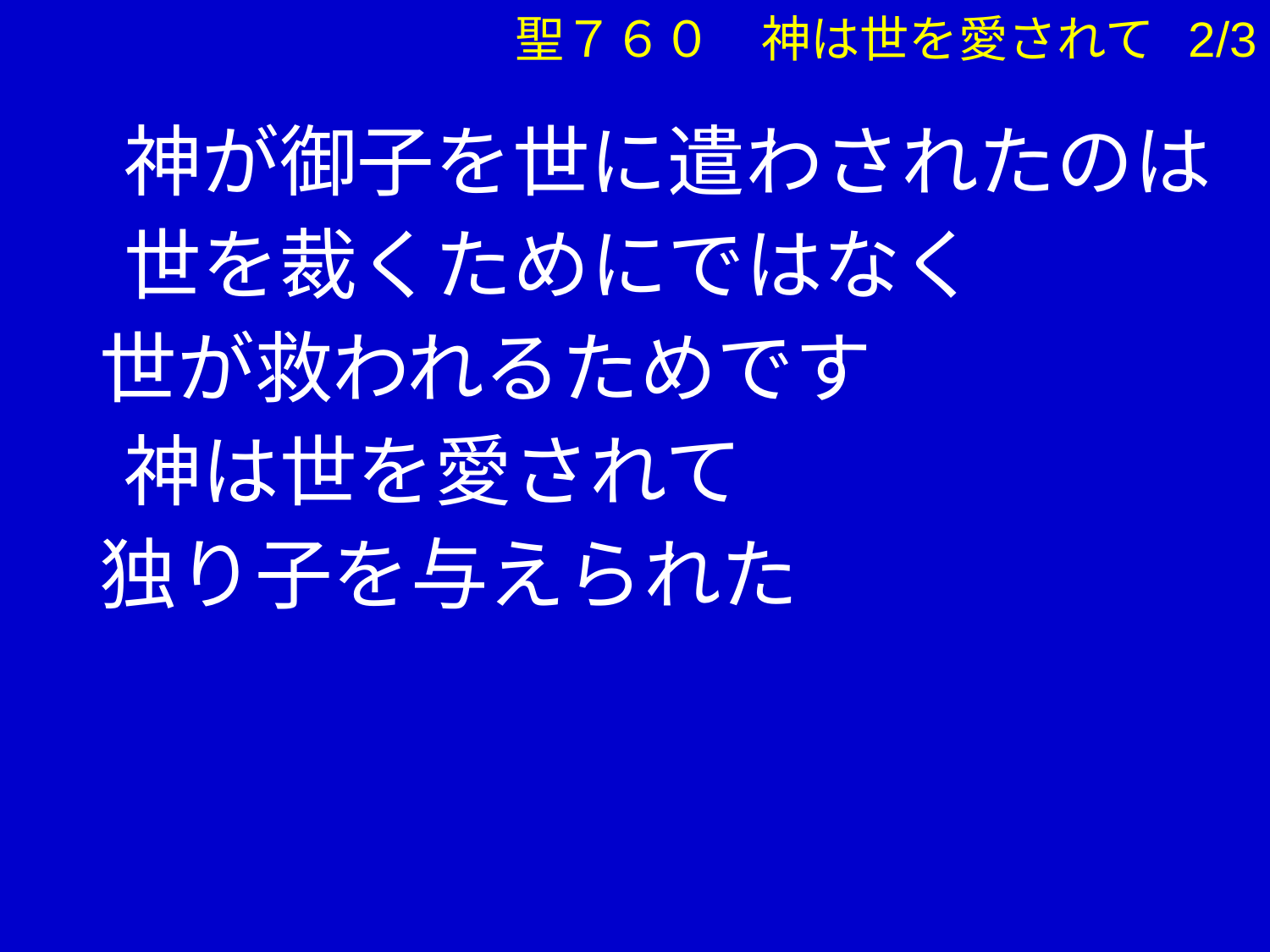

聖７６０　神は世を愛されて  2/3
　   神が御子を世に遣わされたのは
　   世を裁くためにではなく
     世が救われるためです
　   神は世を愛されて
     独り子を与えられた